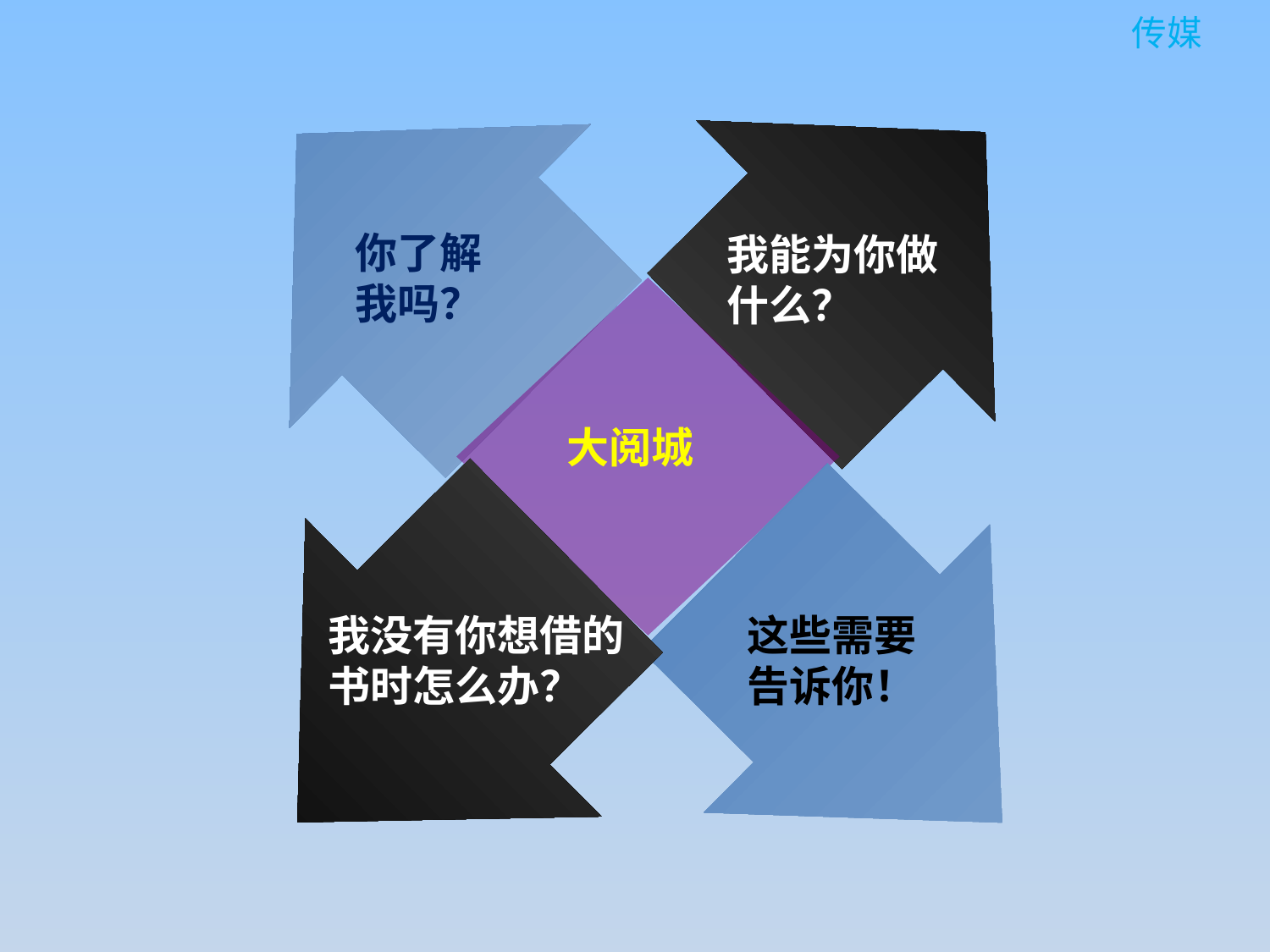

传媒

你了解我吗？
我能为你做什么？

大阅城

我没有你想借的书时怎么办？
这些需要告诉你！